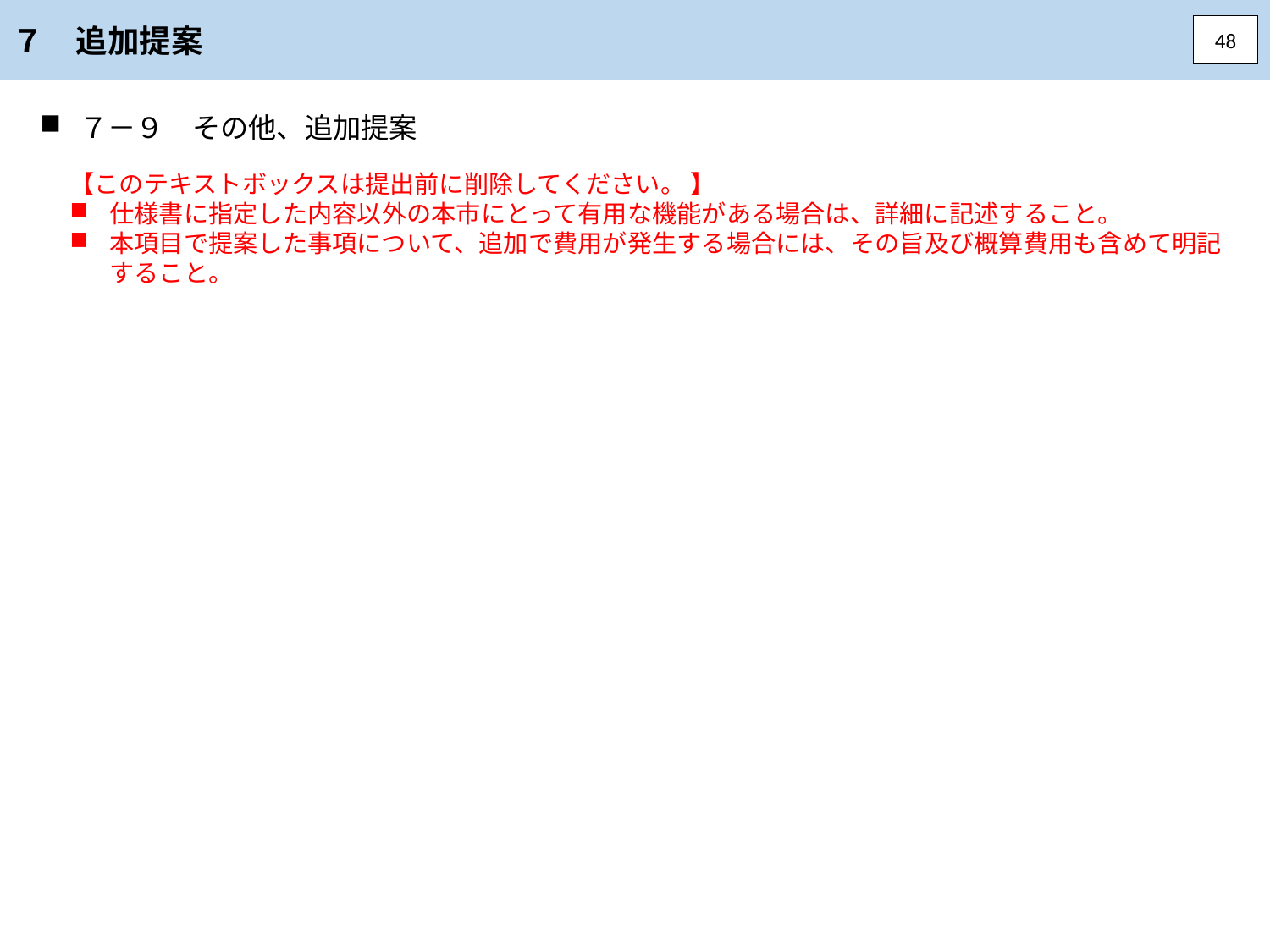

７　追加提案
48
７－９　その他、追加提案
【このテキストボックスは提出前に削除してください。 】
仕様書に指定した内容以外の本市にとって有用な機能がある場合は、詳細に記述すること。
本項目で提案した事項について、追加で費用が発生する場合には、その旨及び概算費用も含めて明記すること。